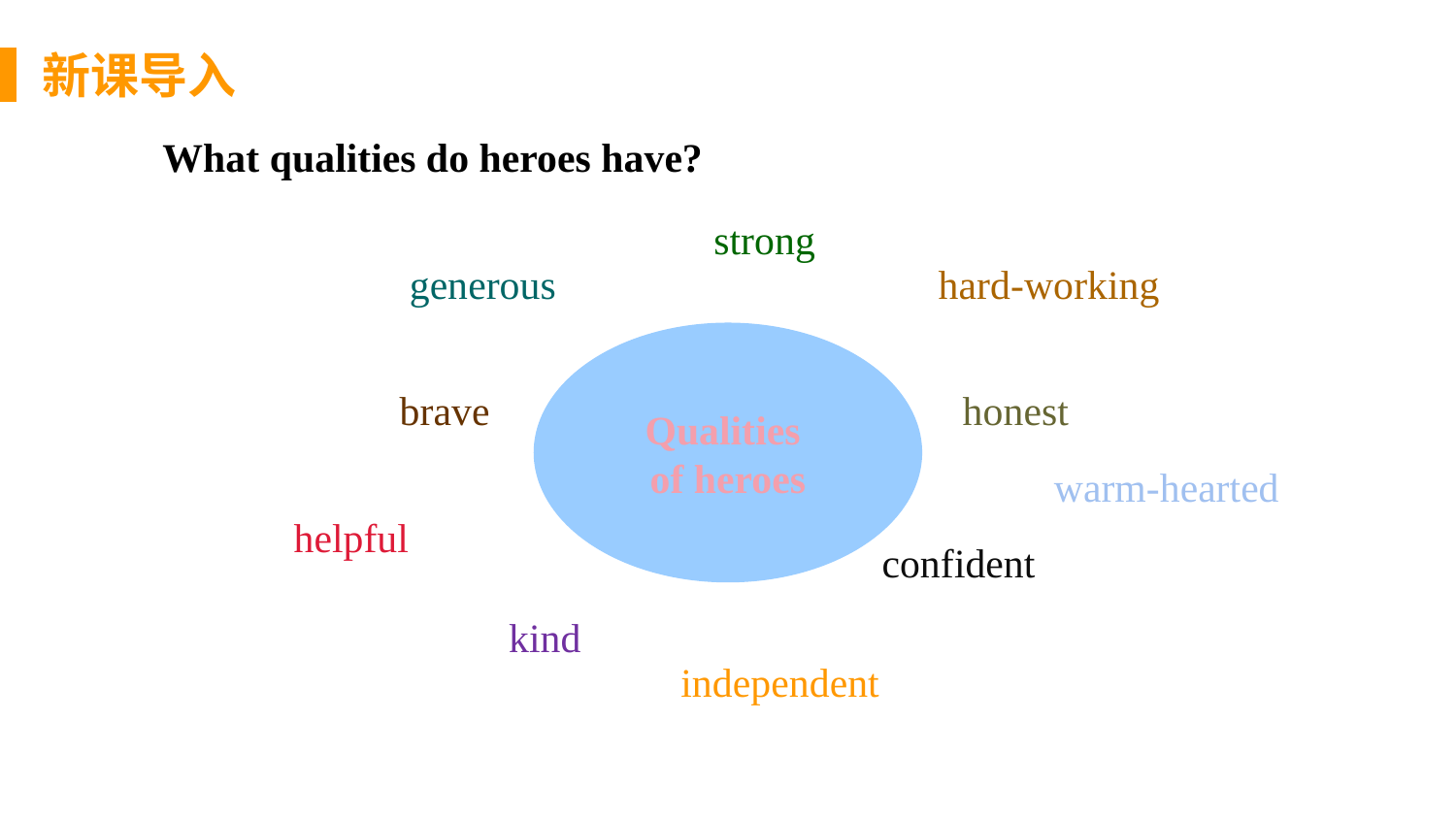

新课导入

What qualities do heroes have?
strong
generous
hard-working
Qualities
of heroes
honest
brave
warm-hearted
helpful
confident
kind
independent